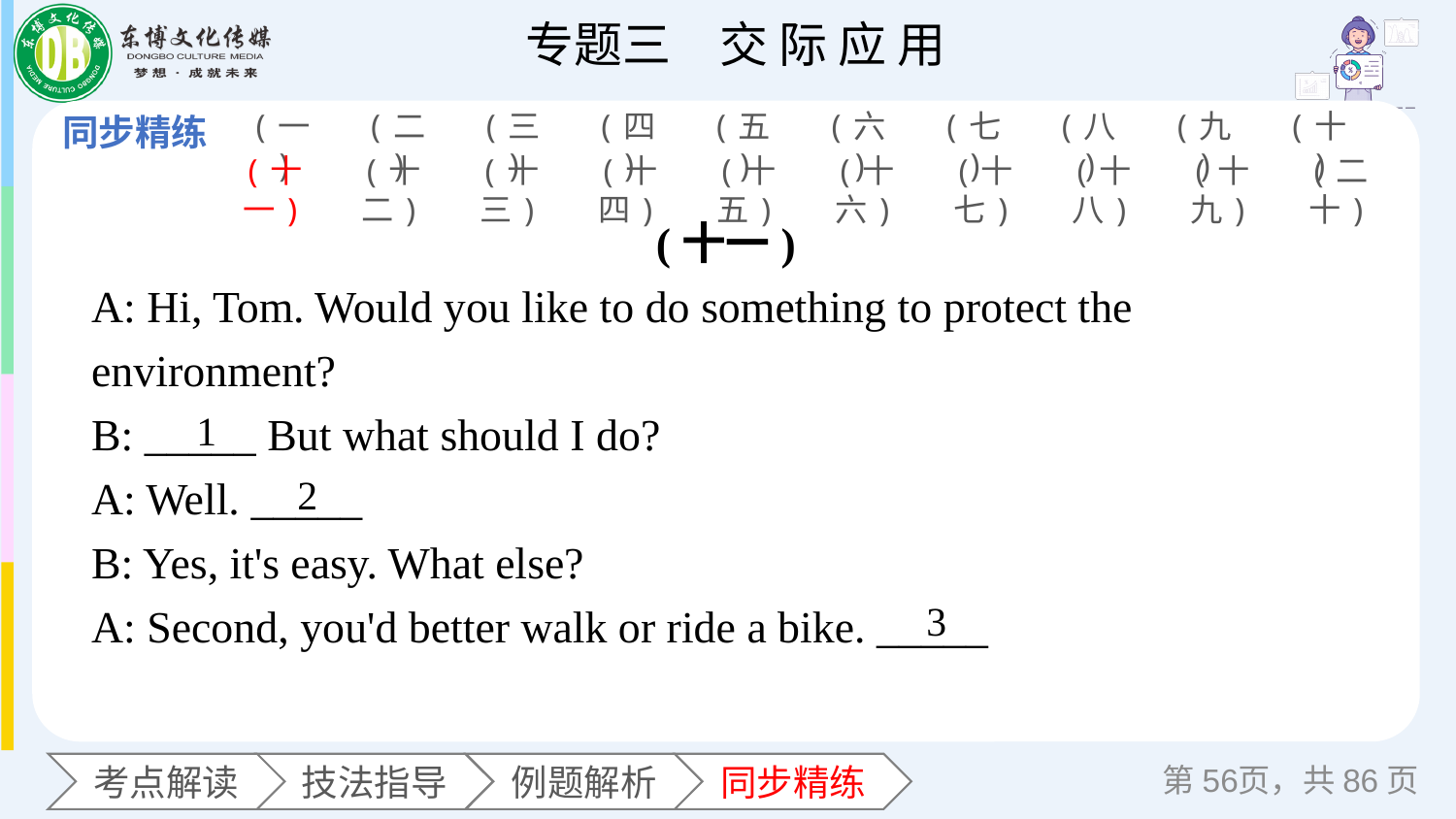

(一)
(二)
(三)
(四)
(五)
(六)
(七)
(八)
(九)
(十)
(十一)
(十二)
(十三)
(十四)
(十五)
(十六)
(十七)
(十八)
(十九)
(二十)
(十一)
A: Hi, Tom. Would you like to do something to protect the environment?
B: _____ But what should I do?
A: Well. _____
B: Yes, it's easy. What else?
A: Second, you'd better walk or ride a bike. _____
1
2
3
第56页，共86页